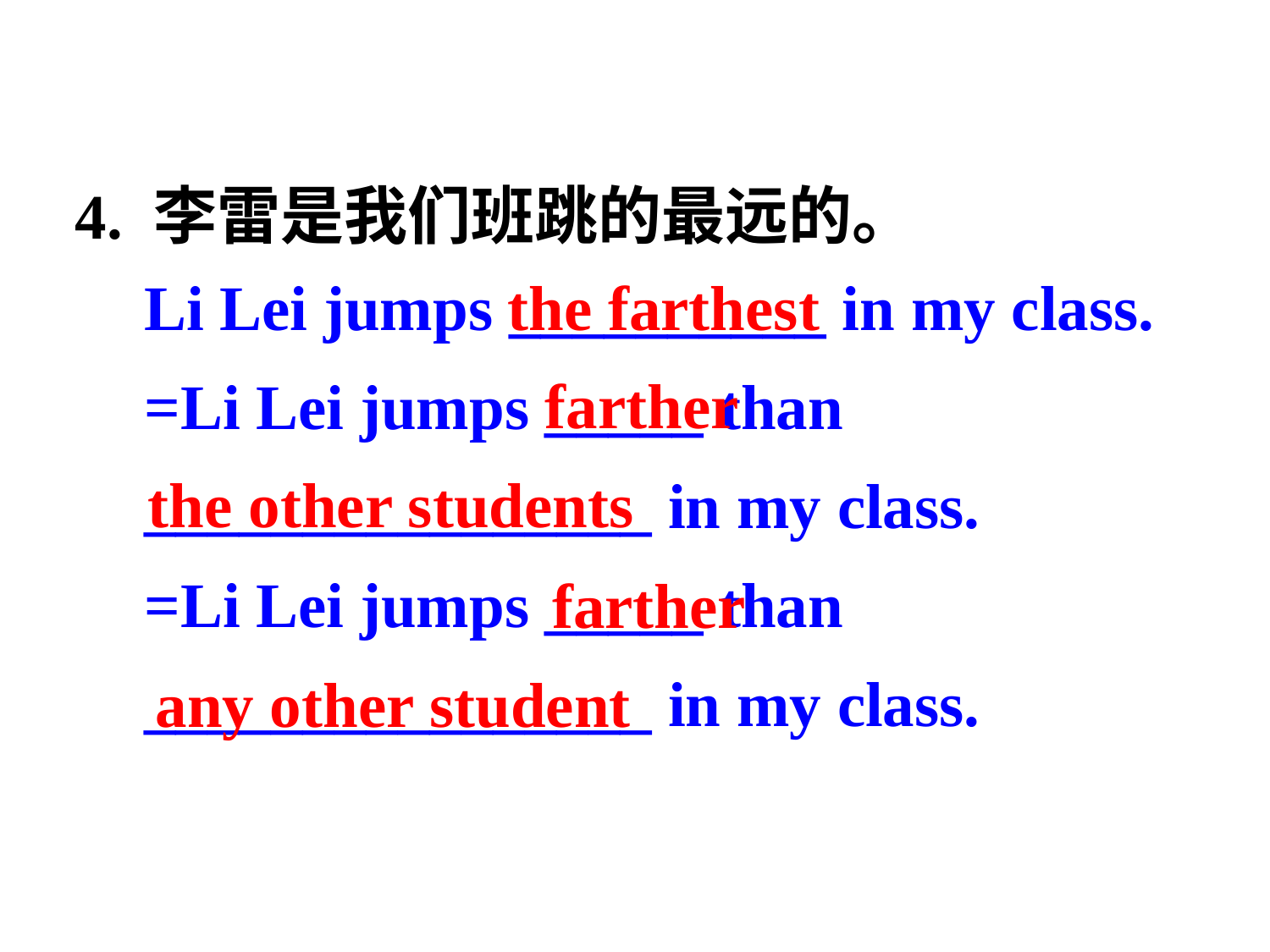

4. 李雷是我们班跳的最远的。
Li Lei jumps __________ in my class.
=Li Lei jumps _____ than ________________ in my class.
=Li Lei jumps _____ than ________________ in my class.
the farthest
                         farther
the other students
                            farther
   any other student